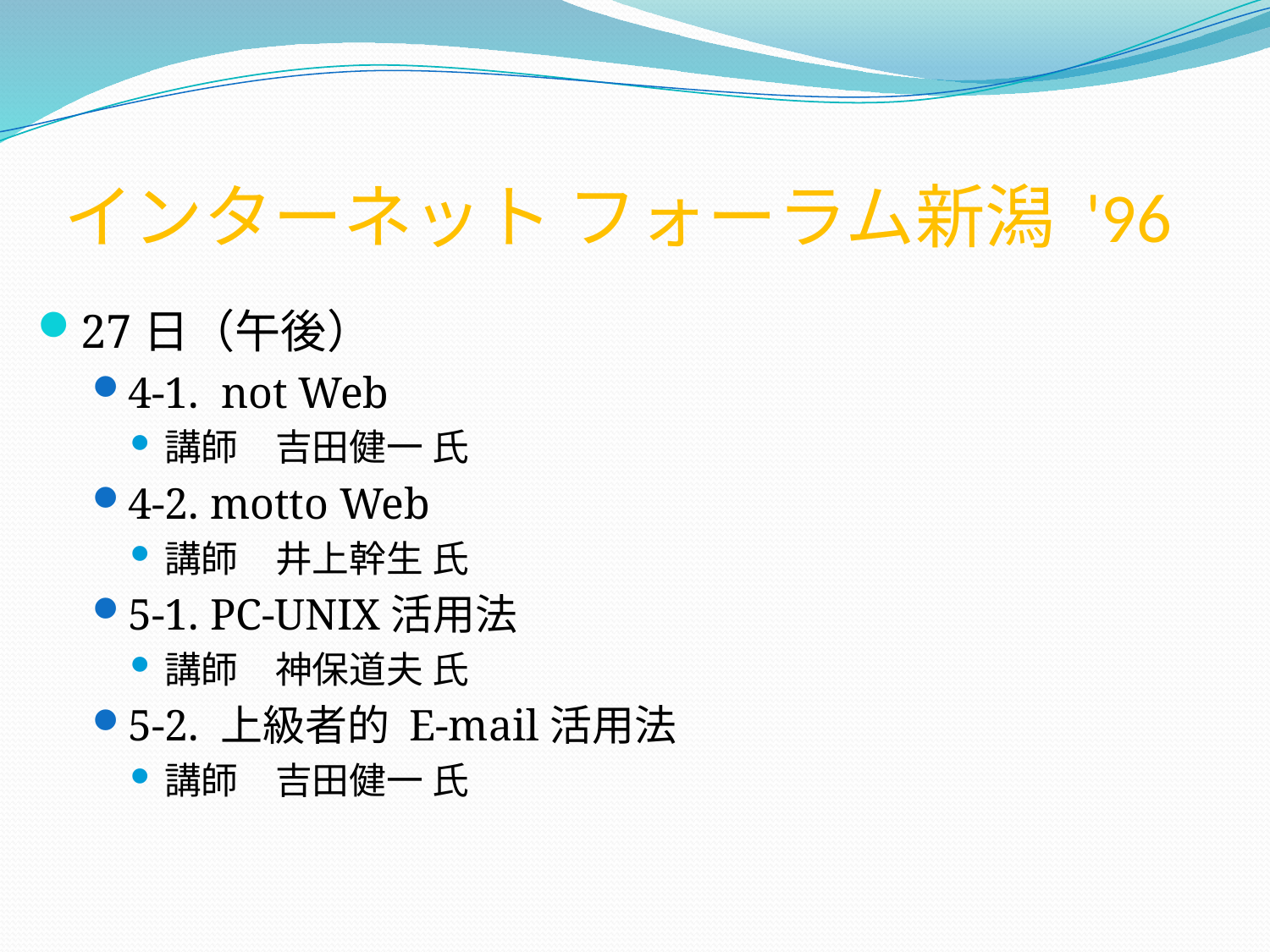

# インターネット フォーラム新潟 '96
27日（午後）
4-1.  not Web
講師　吉田健一 氏
4-2. motto Web
講師　井上幹生 氏
5-1. PC-UNIX活用法
講師　神保道夫 氏
5-2. 上級者的 E-mail活用法
講師　吉田健一 氏